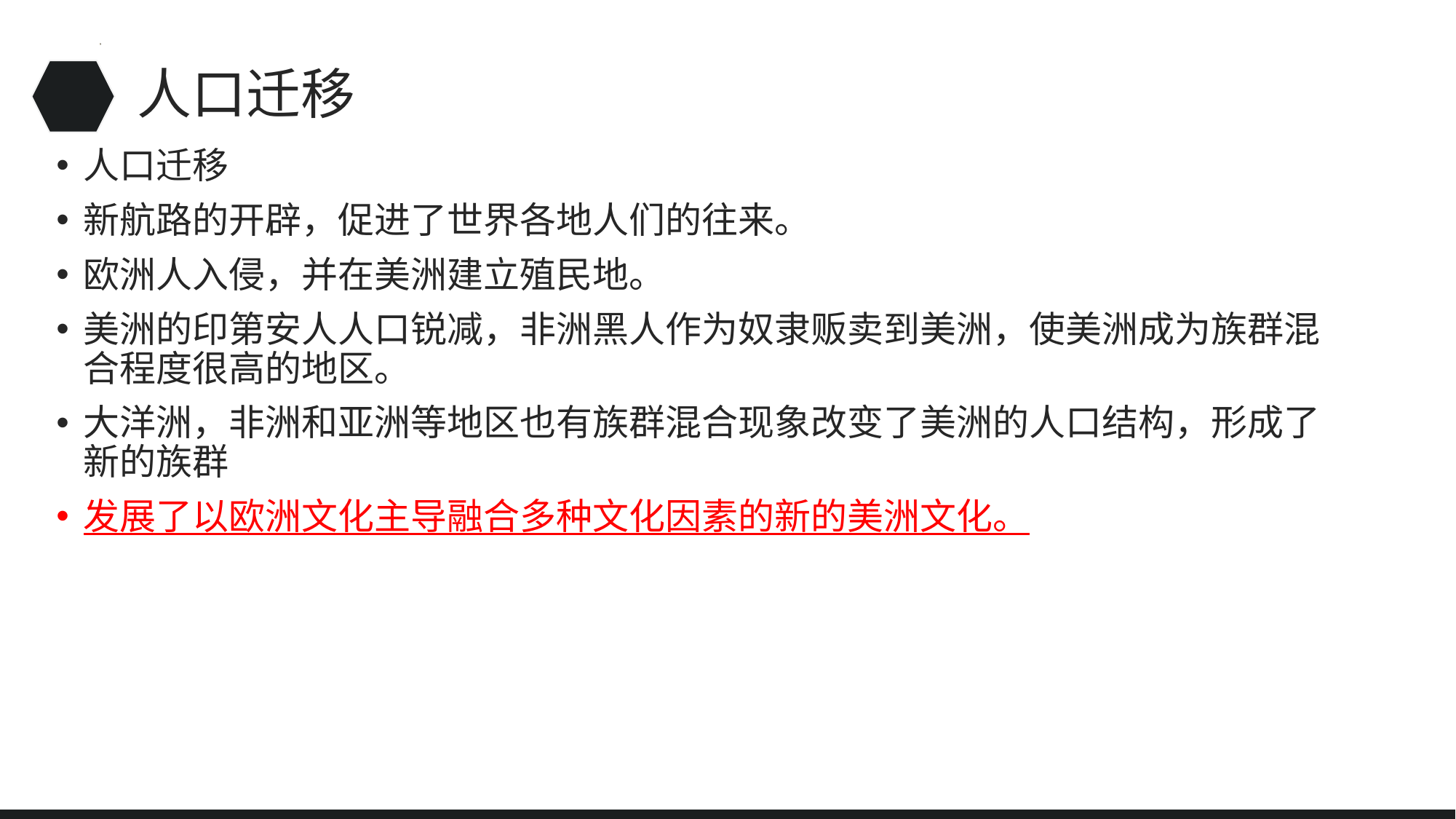

# 人口迁移
人口迁移
新航路的开辟，促进了世界各地人们的往来。
欧洲人入侵，并在美洲建立殖民地。
美洲的印第安人人口锐减，非洲黑人作为奴隶贩卖到美洲，使美洲成为族群混合程度很高的地区。
大洋洲，非洲和亚洲等地区也有族群混合现象改变了美洲的人口结构，形成了新的族群
发展了以欧洲文化主导融合多种文化因素的新的美洲文化。